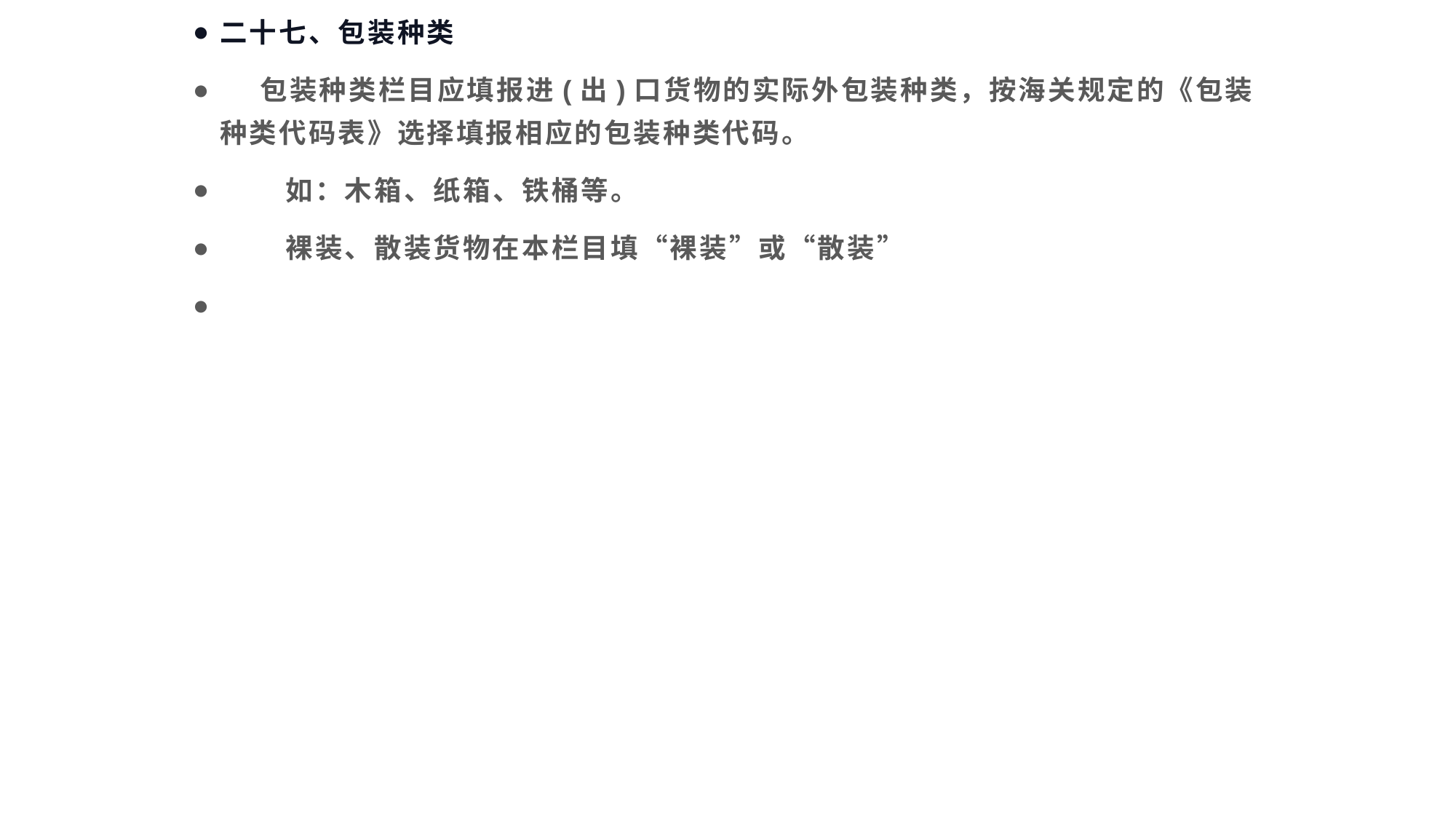

二十七、包装种类
    包装种类栏目应填报进(出)口货物的实际外包装种类，按海关规定的《包装种类代码表》选择填报相应的包装种类代码。
       如：木箱、纸箱、铁桶等。
       裸装、散装货物在本栏目填“裸装”或“散装”